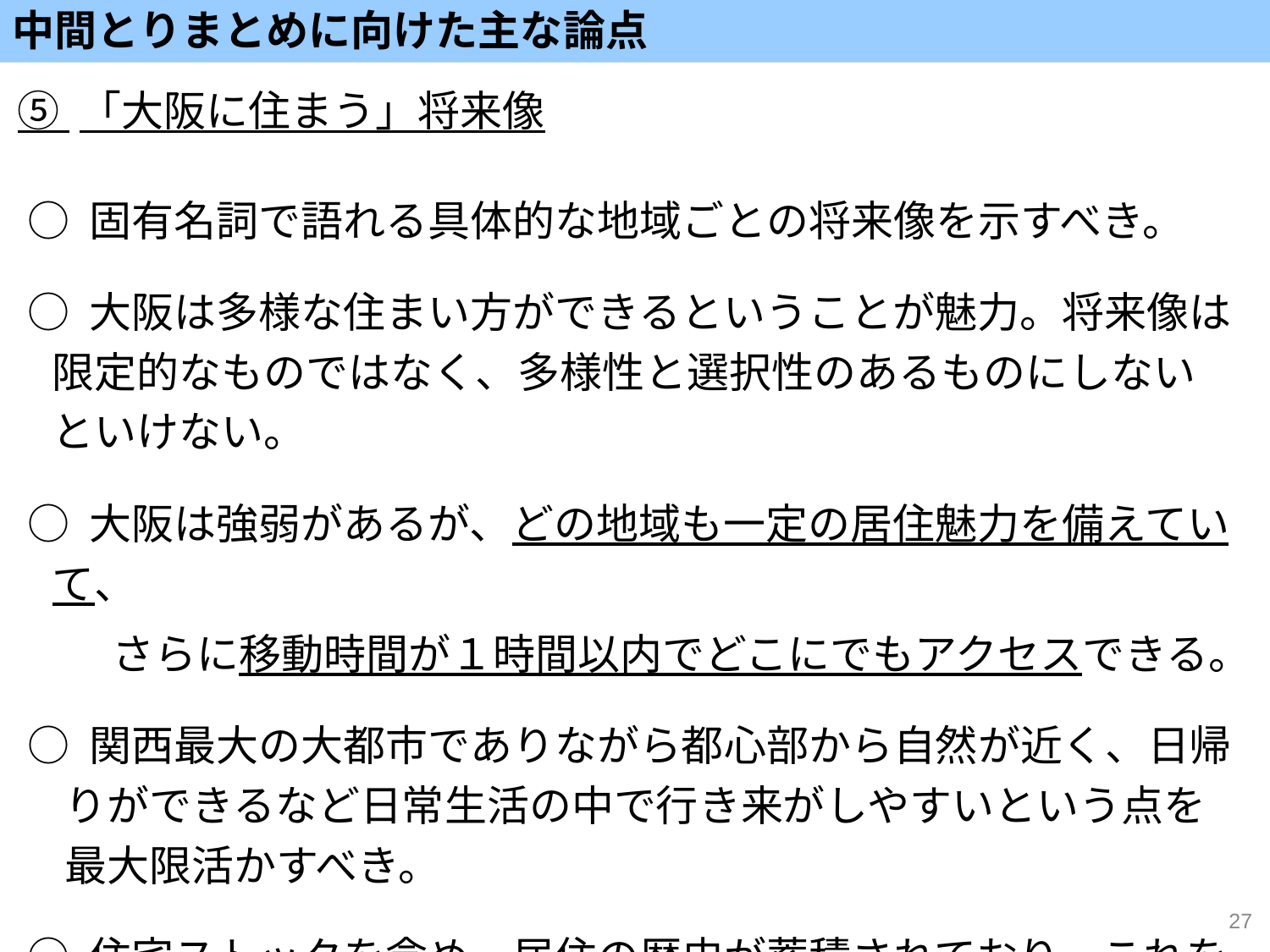

中間とりまとめに向けた主な論点
⑤ 「大阪に住まう」将来像
○ 固有名詞で語れる具体的な地域ごとの将来像を示すべき。
○ 大阪は多様な住まい方ができるということが魅力。将来像は限定的なものではなく、多様性と選択性のあるものにしないといけない。
○ 大阪は強弱があるが、どの地域も一定の居住魅力を備えていて、
　　さらに移動時間が１時間以内でどこにでもアクセスできる。
○ 関西最大の大都市でありながら都心部から自然が近く、日帰りができるなど日常生活の中で行き来がしやすいという点を最大限活かすべき。
○ 住宅ストックを含め、居住の歴史が蓄積されており、これを活かすべき。
など
27